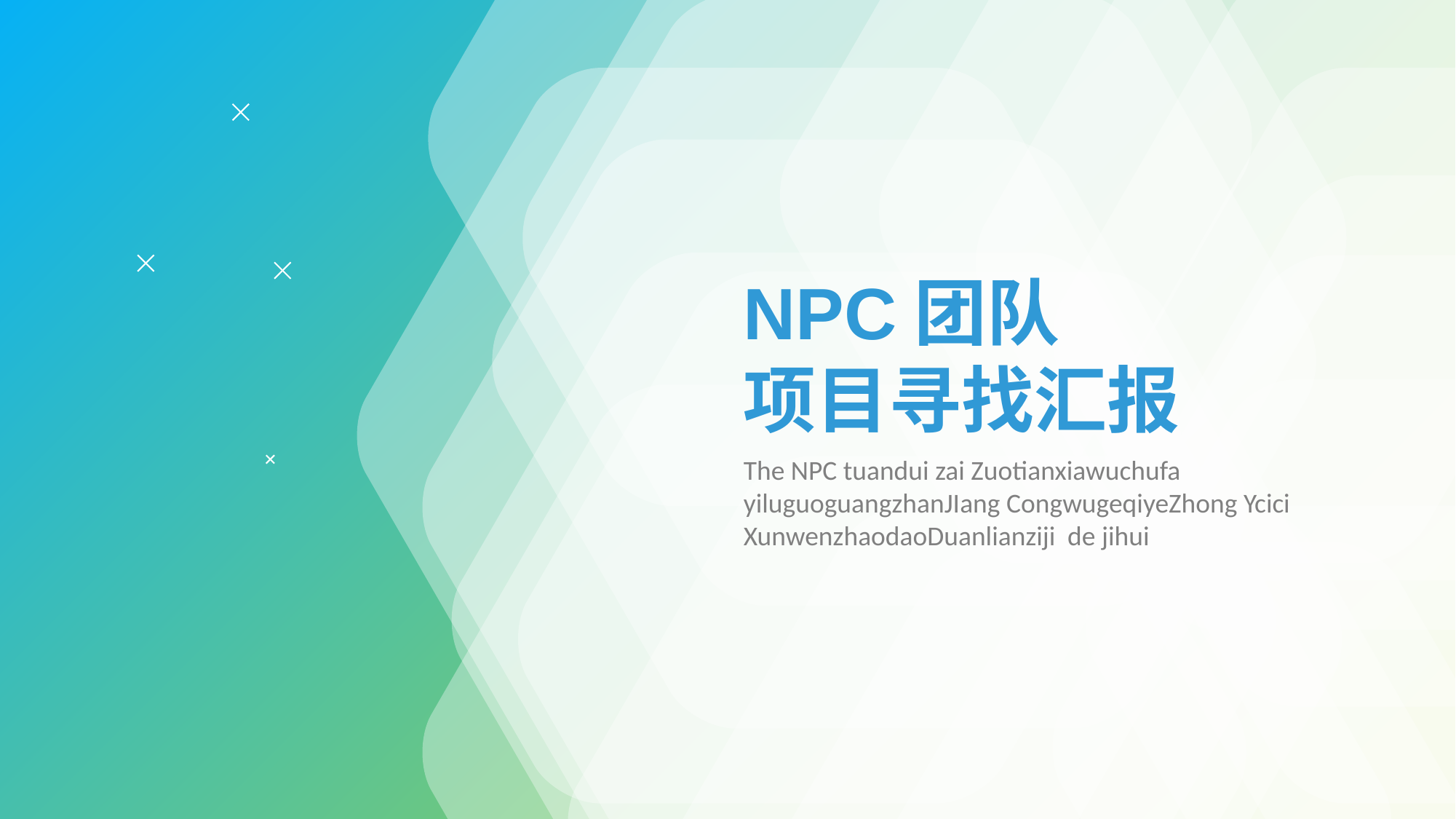

NPC团队
项目寻找汇报

The NPC tuandui zai Zuotianxiawuchufa yiluguoguangzhanJIang CongwugeqiyeZhong Ycici XunwenzhaodaoDuanlianziji  de jihui